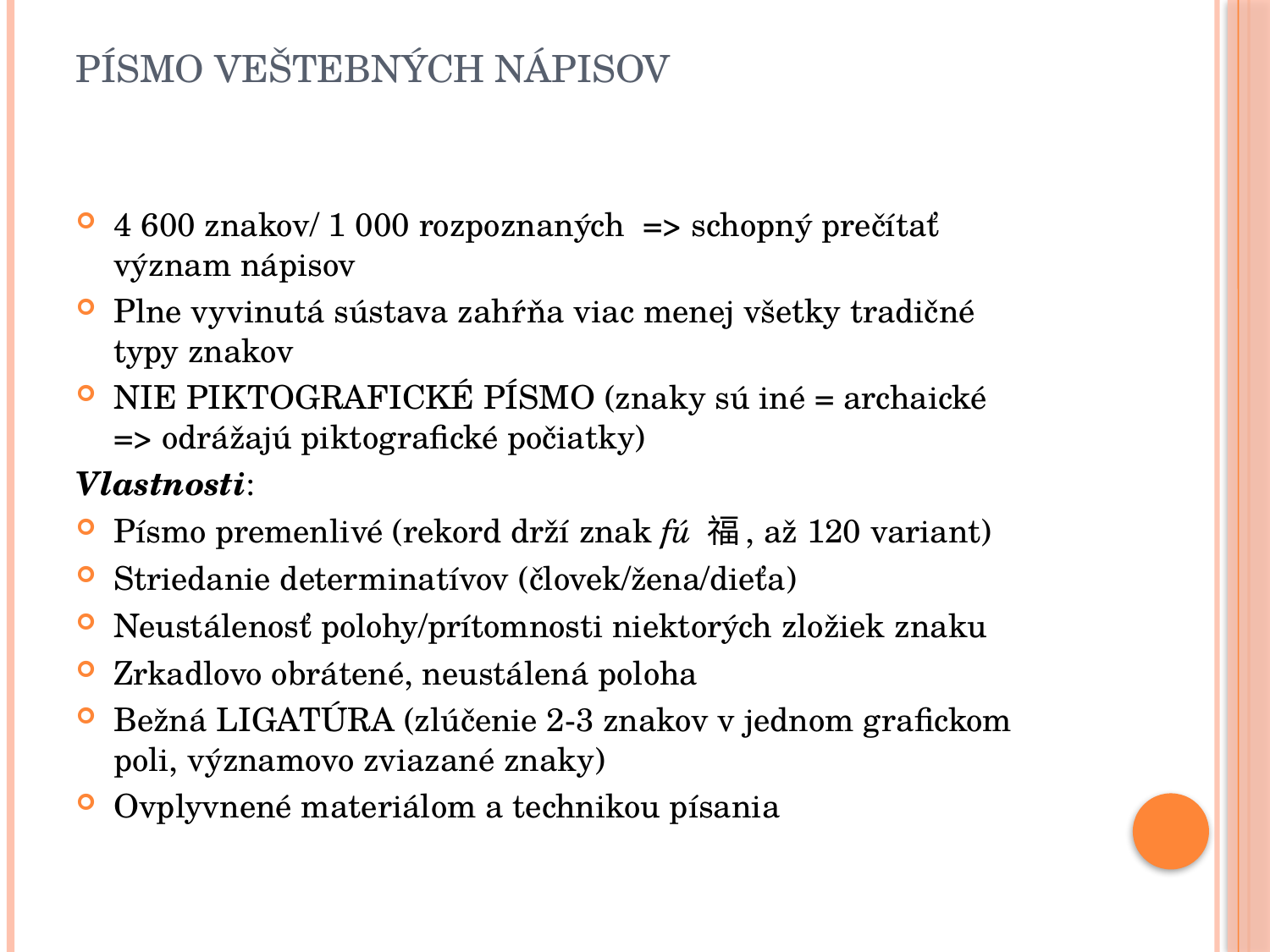

# Písmo veštebných nápisov
4 600 znakov/ 1 000 rozpoznaných  => schopný prečítať význam nápisov
Plne vyvinutá sústava zahŕňa viac menej všetky tradičné typy znakov
NIE PIKTOGRAFICKÉ PÍSMO (znaky sú iné = archaické => odrážajú piktografické počiatky)
Vlastnosti:
Písmo premenlivé (rekord drží znak fú 福, až 120 variant)
Striedanie determinatívov (človek/žena/dieťa)
Neustálenosť polohy/prítomnosti niektorých zložiek znaku
Zrkadlovo obrátené, neustálená poloha
Bežná LIGATÚRA (zlúčenie 2-3 znakov v jednom grafickom poli, významovo zviazané znaky)
Ovplyvnené materiálom a technikou písania